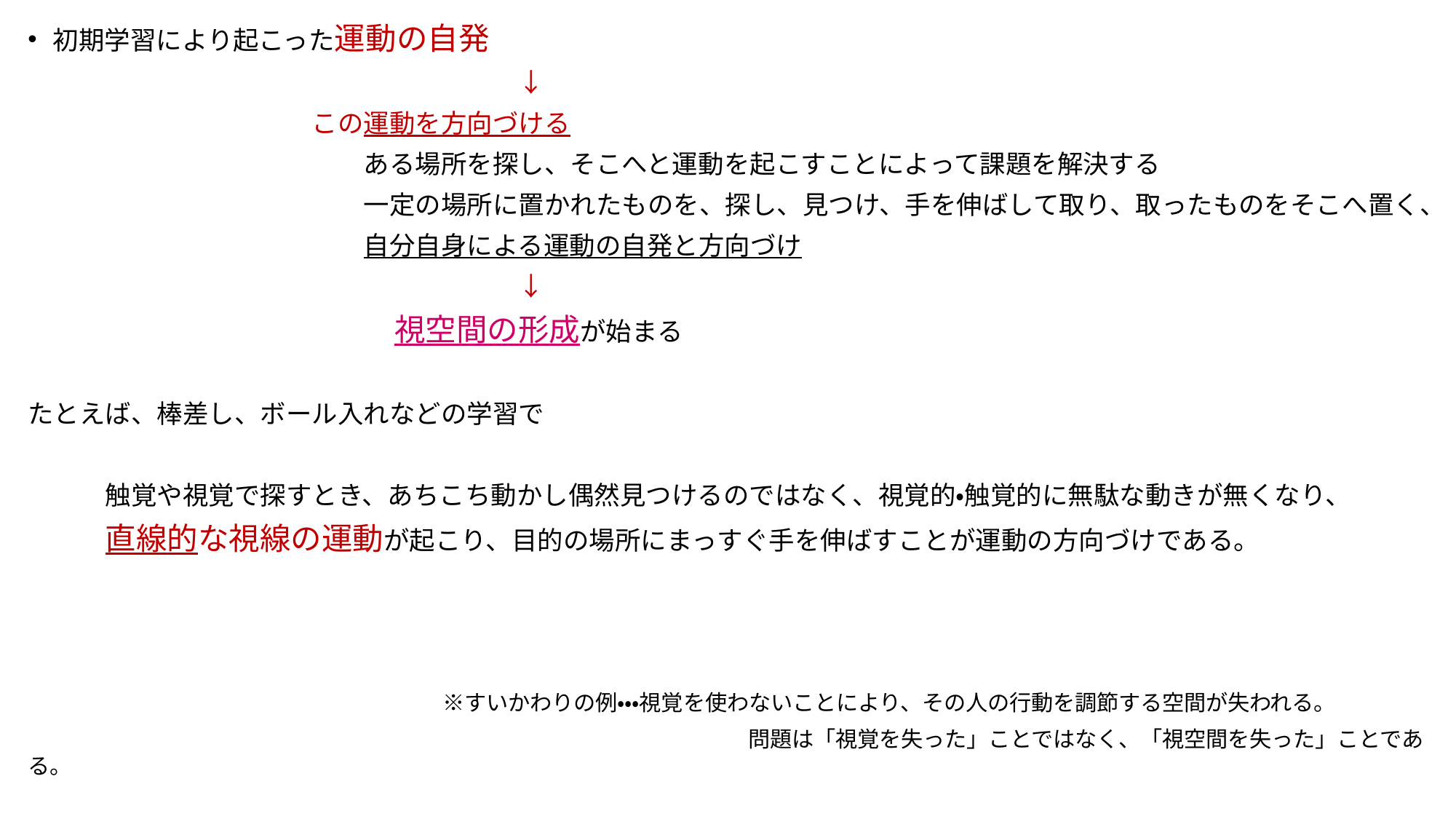

初期学習により起こった運動の自発
　　　　　　　　　　　　　　　　　　　↓
　　　　　　　　　　　この運動を方向づける
　　　　　　　　　　　　　ある場所を探し、そこへと運動を起こすことによって課題を解決する
　　　　　　　　　　　　　一定の場所に置かれたものを、探し、見つけ、手を伸ばして取り、取ったものをそこへ置く、
　　　　　　　　　　　　　自分自身による運動の自発と方向づけ
　　　　　　　　　　　　　　　　　　　↓
　　　　　　　　　　　　　　視空間の形成が始まる

たとえば、棒差し、ボール入れなどの学習で

　　　触覚や視覚で探すとき、あちこち動かし偶然見つけるのではなく、視覚的・触覚的に無駄な動きが無くなり、
　　　直線的な視線の運動が起こり、目的の場所にまっすぐ手を伸ばすことが運動の方向づけである。

　　　　　　　　　　　　　　　　　　　※すいかわりの例・・・視覚を使わないことにより、その人の行動を調節する空間が失われる。
　　　　　　　　　　　　　　　　　　　　　　　　　　　　　　　　　問題は「視覚を失った」ことではなく、「視空間を失った」ことである。